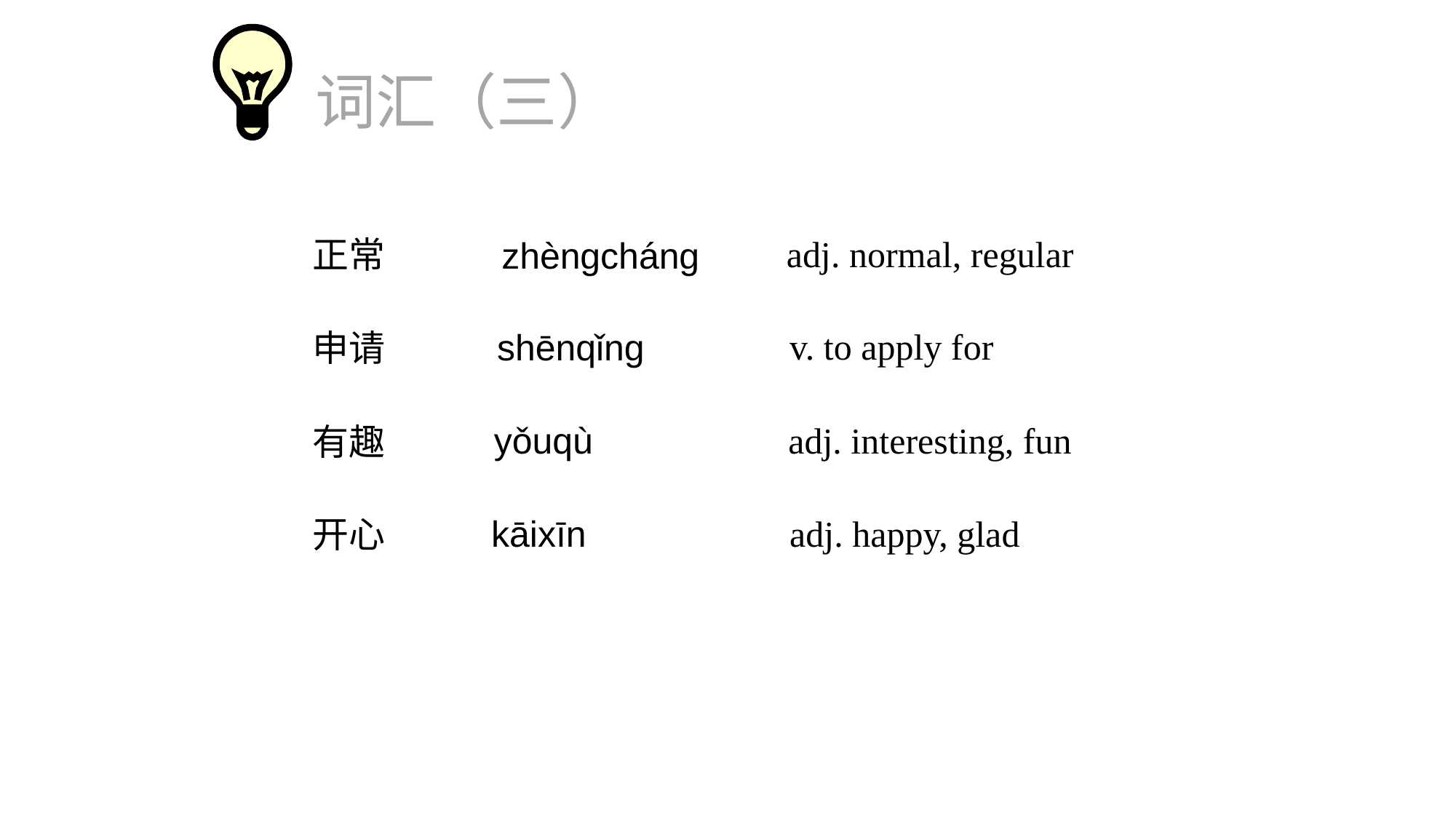

词汇（三）
adj. normal, regular
正常
zhèngcháng
v. to apply for
shēnqǐng
申请
yǒuqù
adj. interesting, fun
有趣
kāixīn
adj. happy, glad
开心